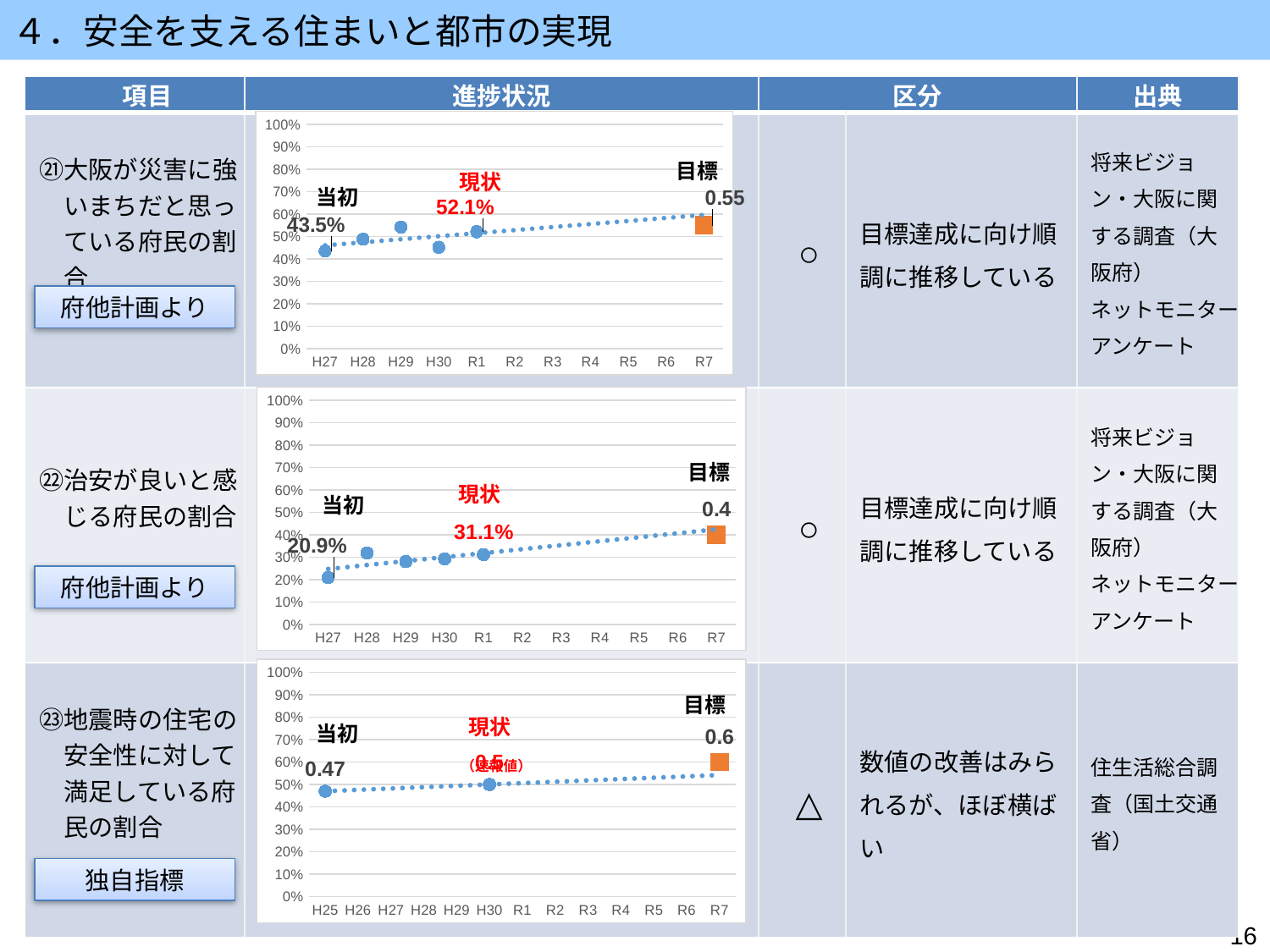

４．安全を支える住まいと都市の実現
| 項目 | 進捗状況 | 区分 |  | 出典 |
| --- | --- | --- | --- | --- |
| ㉑大阪が災害に強いまちだと思っている府民の割合 |  | ○ | 目標達成に向け順調に推移している | 将来ビジョン・大阪に関する調査（大阪府） ネットモニターアンケート |
| ㉒治安が良いと感じる府民の割合 |  | ○ | 目標達成に向け順調に推移している | 将来ビジョン・大阪に関する調査（大阪府） ネットモニターアンケート |
| ㉓地震時の住宅の安全性に対して満足している府民の割合 |  | △ | 数値の改善はみられるが、ほぼ横ばい | 住生活総合調査（国土交通省） |

### Chart

| Category | 進捗状況 | 目標値 |
|---|---|---|
| H27 | 0.43500000000000005 | None |
| H28 | 0.4880000000000001 | None |
| H29 | 0.542 | None |
| H30 | 0.452 | None |
| R1 | 0.521 | None |
| R2 | None | None |
| R3 | None | None |
| R4 | None | None |
| R5 | None | None |
| R6 | None | None |
| R7 | None | 0.55 |
目標
現状
当初
府他計画より

### Chart

| Category | 進捗状況 | 目標値 |
|---|---|---|
| H27 | 0.20900000000000002 | None |
| H28 | 0.31900000000000006 | None |
| H29 | 0.2800000000000001 | None |
| H30 | 0.29200000000000004 | None |
| R1 | 0.31100000000000005 | None |
| R2 | None | None |
| R3 | None | None |
| R4 | None | None |
| R5 | None | None |
| R6 | None | None |
| R7 | None | 0.4 |
目標
現状
当初
府他計画より

### Chart

| Category | 進捗状況 | 目標値 |
|---|---|---|
| H25 | 0.47000000000000003 | None |
| H26 | None | None |
| H27 | None | None |
| H28 | None | None |
| H29 | None | None |
| H30 | 0.5 | None |
| R1 | None | None |
| R2 | None | None |
| R3 | None | None |
| R4 | None | None |
| R5 | None | None |
| R6 | None | None |
| R7 | None | 0.6000000000000001 |
目標
現状
当初
（速報値）
独自指標
16